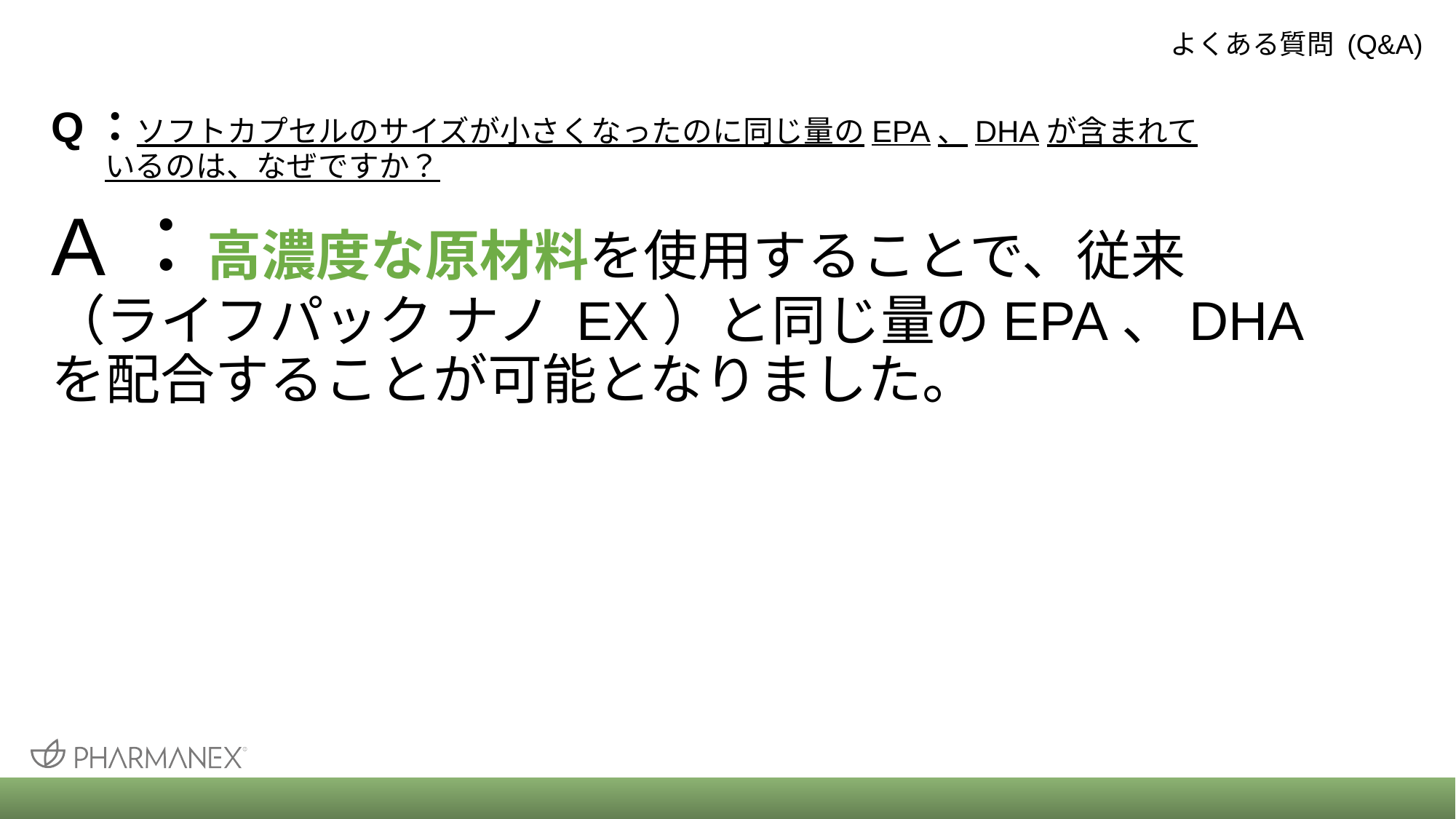

よくある質問 (Q&A)
# Q：ソフトカプセルのサイズが小さくなったのに同じ量のEPA、DHAが含まれて いるのは、なぜですか？
A：高濃度な原材料を使用することで、従来
（ライフパック ナノ EX）と同じ量のEPA、DHAを配合することが可能となりました。